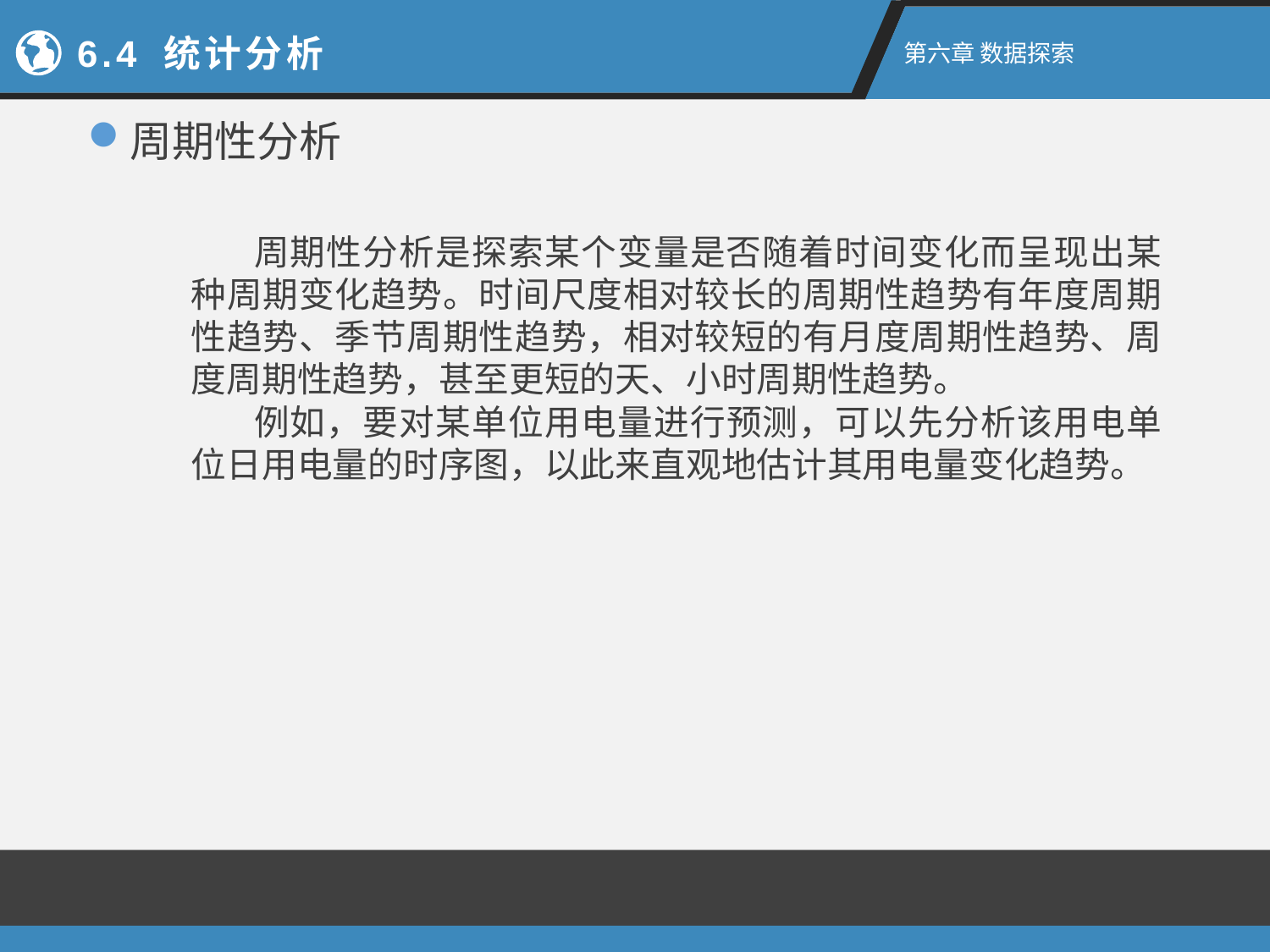

6.4 统计分析

第六章 数据探索
周期性分析
      周期性分析是探索某个变量是否随着时间变化而呈现出某种周期变化趋势。时间尺度相对较长的周期性趋势有年度周期性趋势、季节周期性趋势，相对较短的有月度周期性趋势、周度周期性趋势，甚至更短的天、小时周期性趋势。
      例如，要对某单位用电量进行预测，可以先分析该用电单位日用电量的时序图，以此来直观地估计其用电量变化趋势。